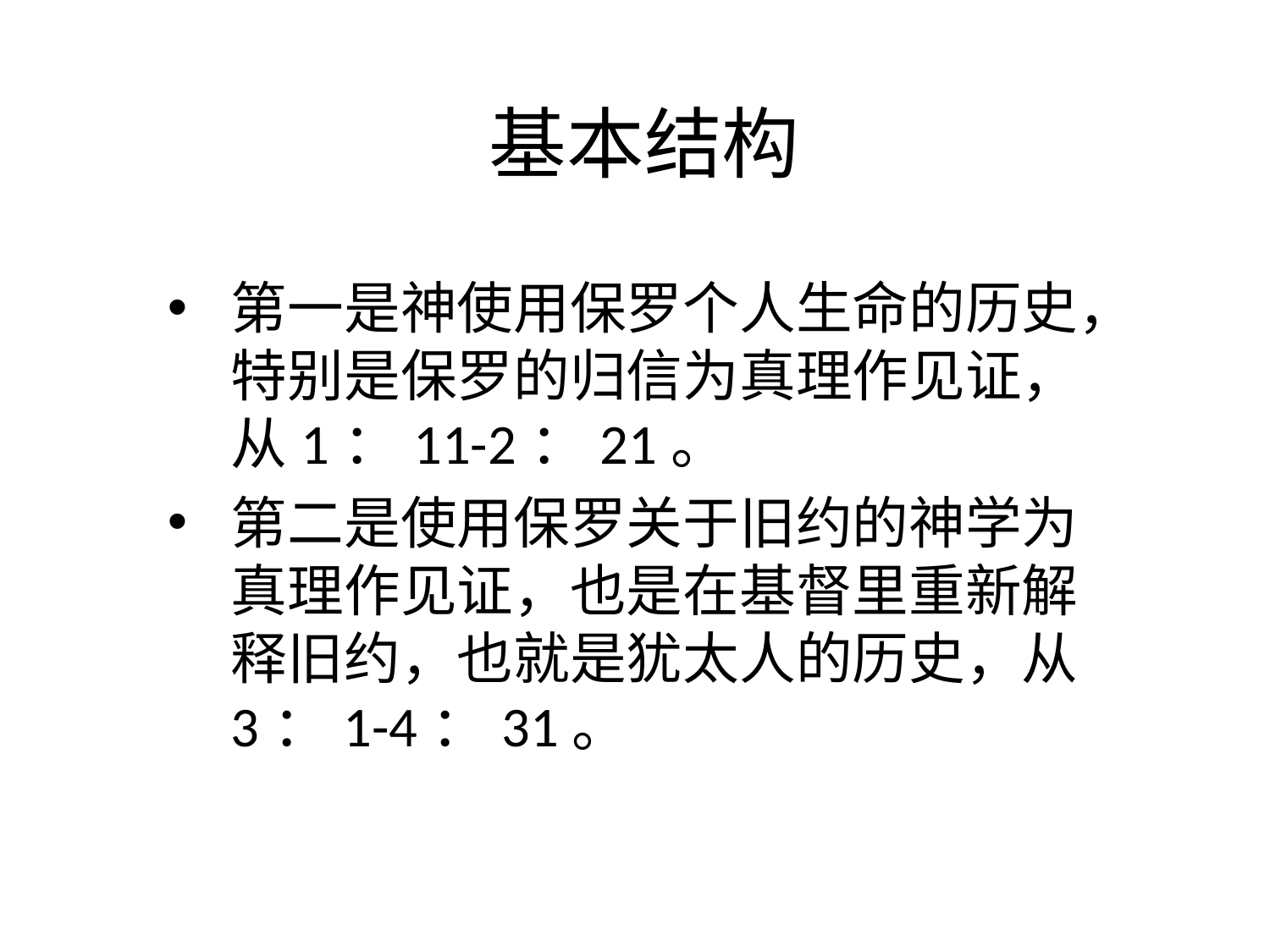

# 基本结构
第一是神使用保罗个人生命的历史，特别是保罗的归信为真理作见证，从1：11-2：21。
第二是使用保罗关于旧约的神学为真理作见证，也是在基督里重新解释旧约，也就是犹太人的历史，从 3：1-4：31。